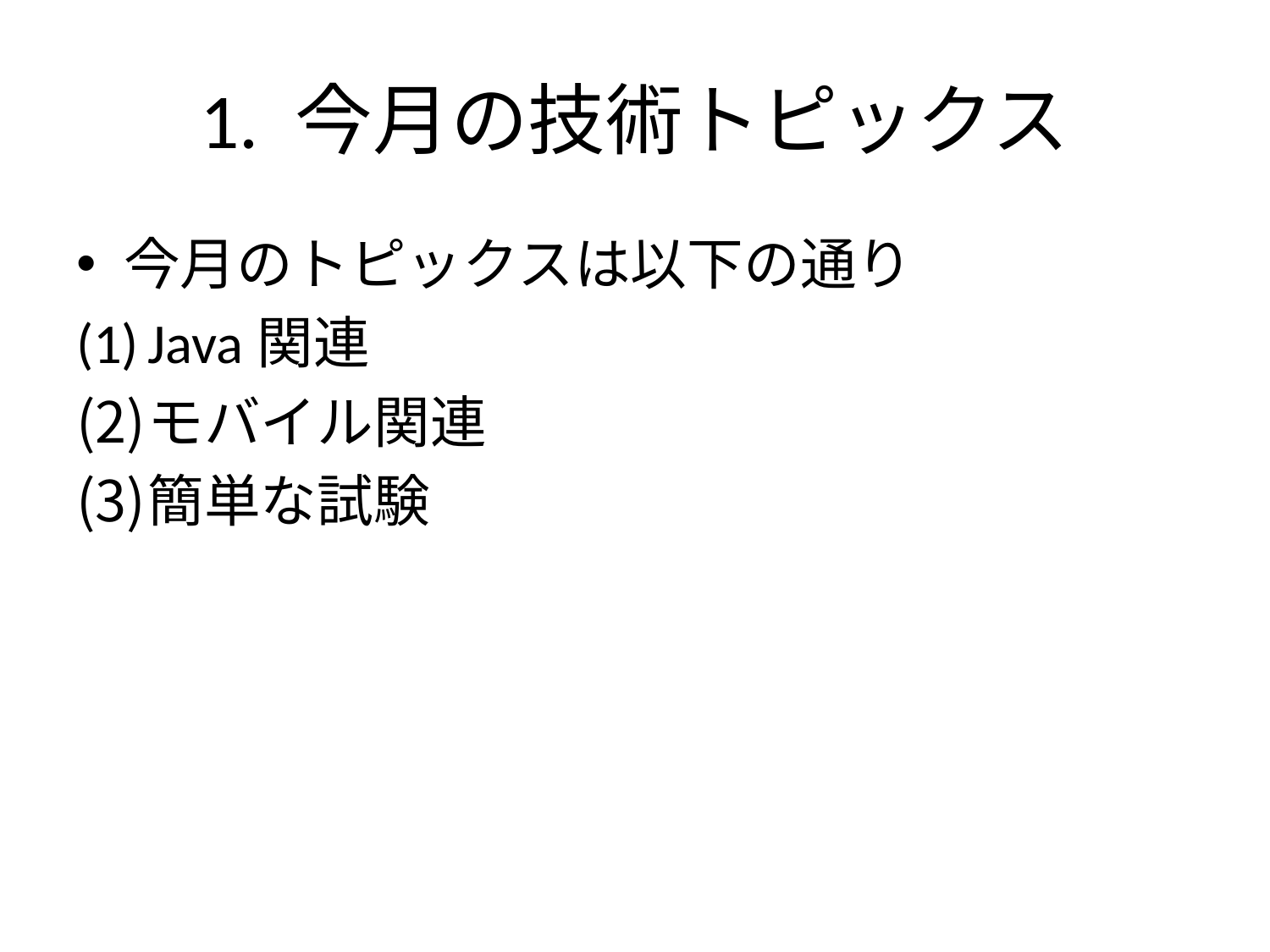

# 1. 今月の技術トピックス
今月のトピックスは以下の通り
Java関連
モバイル関連
簡単な試験